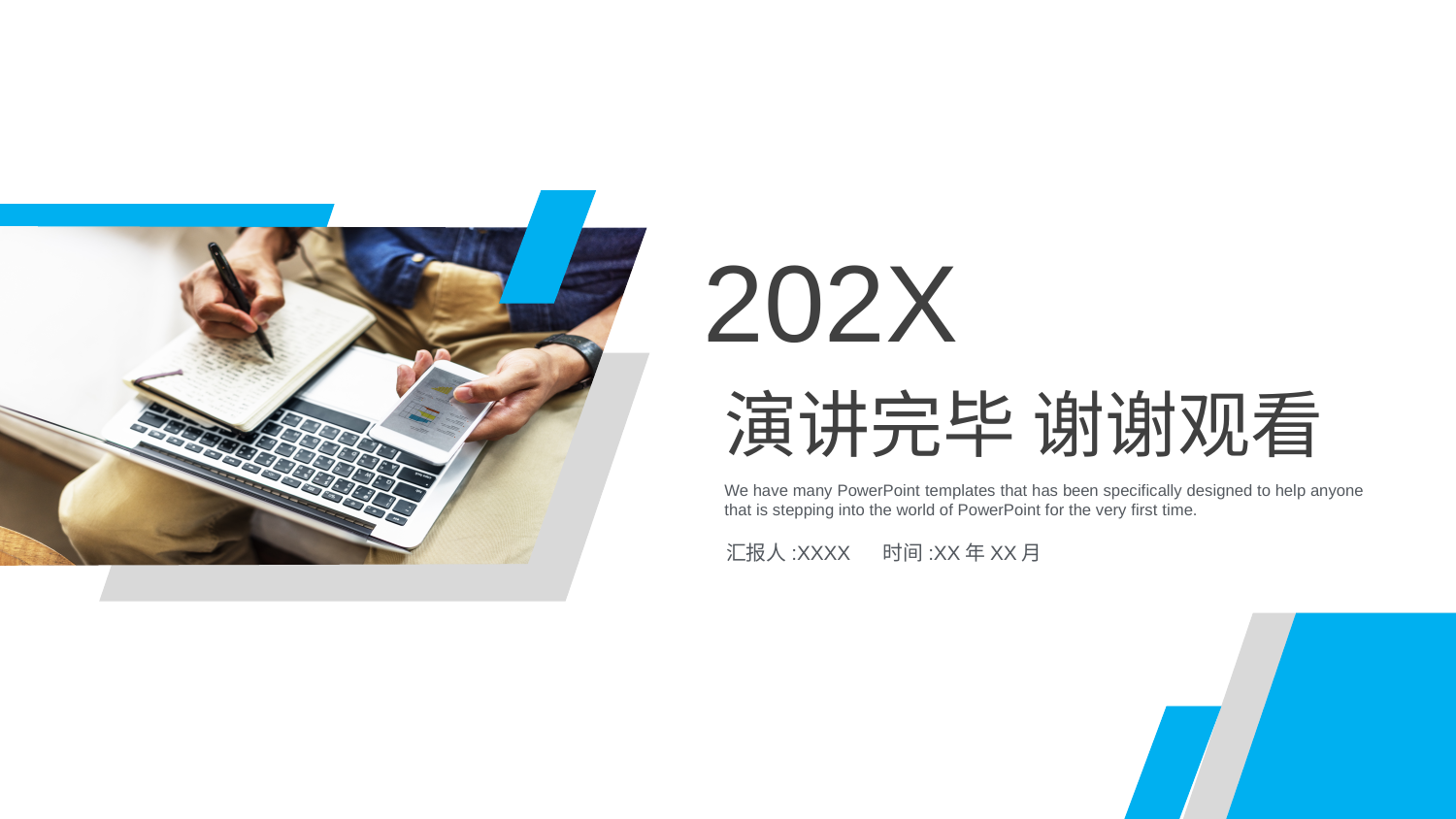

202X

演讲完毕 谢谢观看
We have many PowerPoint templates that has been specifically designed to help anyone that is stepping into the world of PowerPoint for the very first time.
汇报人:XXXX     时间:XX年XX月